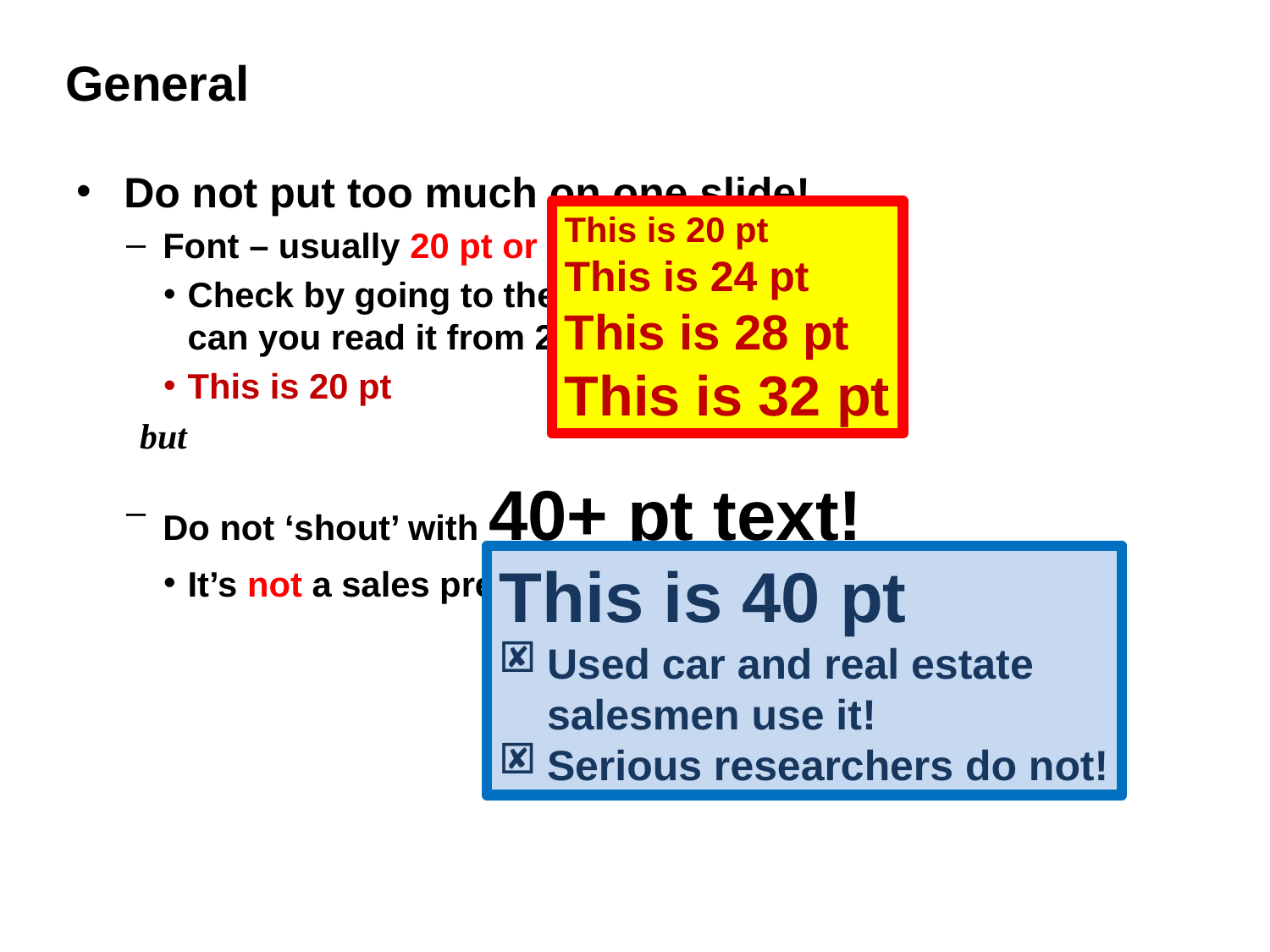

# General
Do not put too much on one slide!
Font – usually 20 pt or larger
Check by going to the back of the room:
can you read it from 20m away?
This is 20 pt
but
Do not ‘shout’ with 40+ pt text!
It’s not a sales presentation

Better than English words in a presentation!
Meaning is universal – no language needed!
Everybody understands
  คนไทย，中国人，日本人，한국인

This is 20 pt
This is 24 pt
This is 28 pt
This is 32 pt
This is 40 pt
Used car and real estate
salesmen use it!
Serious researchers do not!